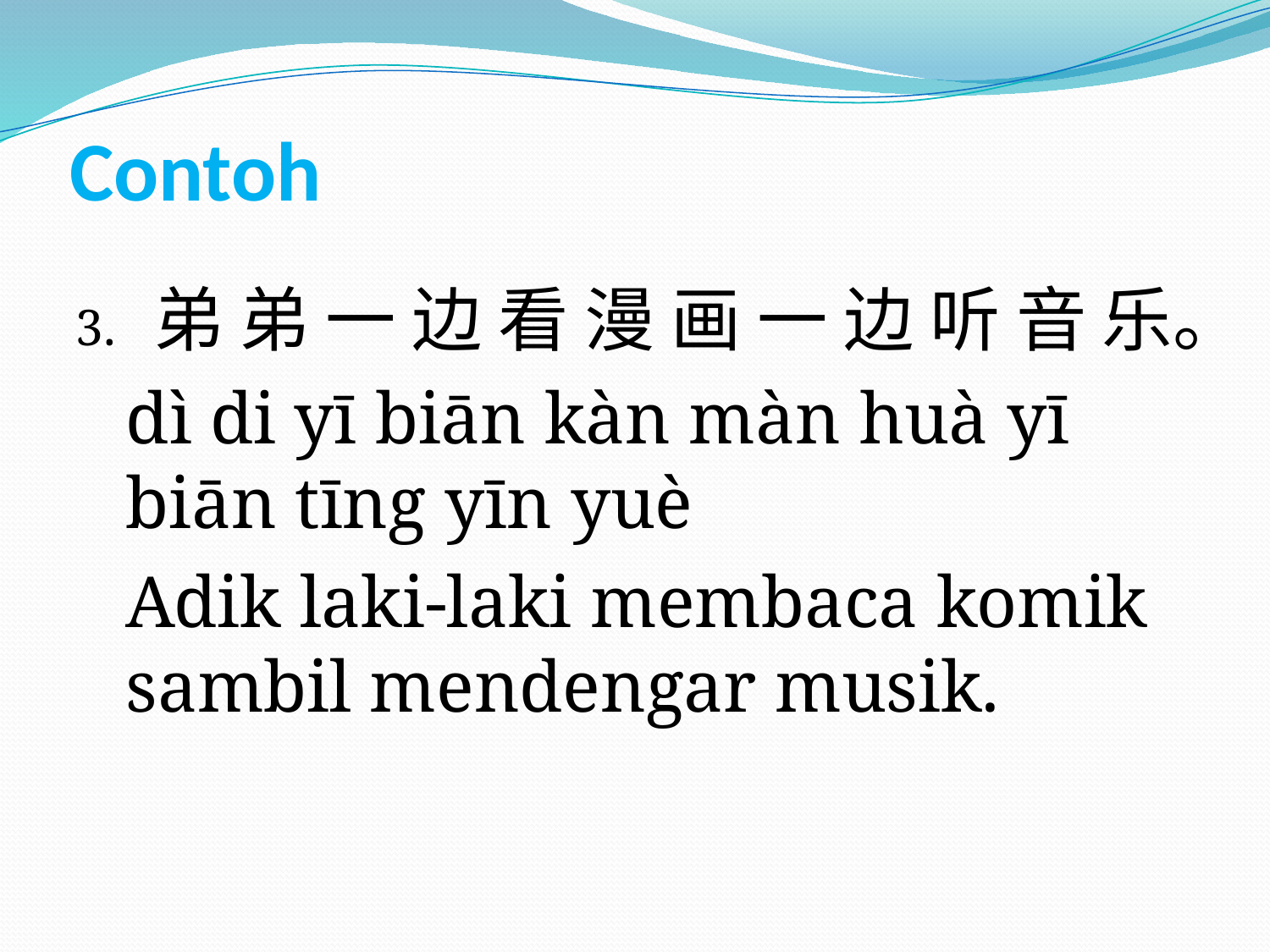

# Contoh
3.  弟 弟 一 边 看 漫 画 一 边 听 音 乐。
dì di yī biān kàn màn huà yī biān tīng yīn yuè
Adik laki-laki membaca komik sambil mendengar musik.